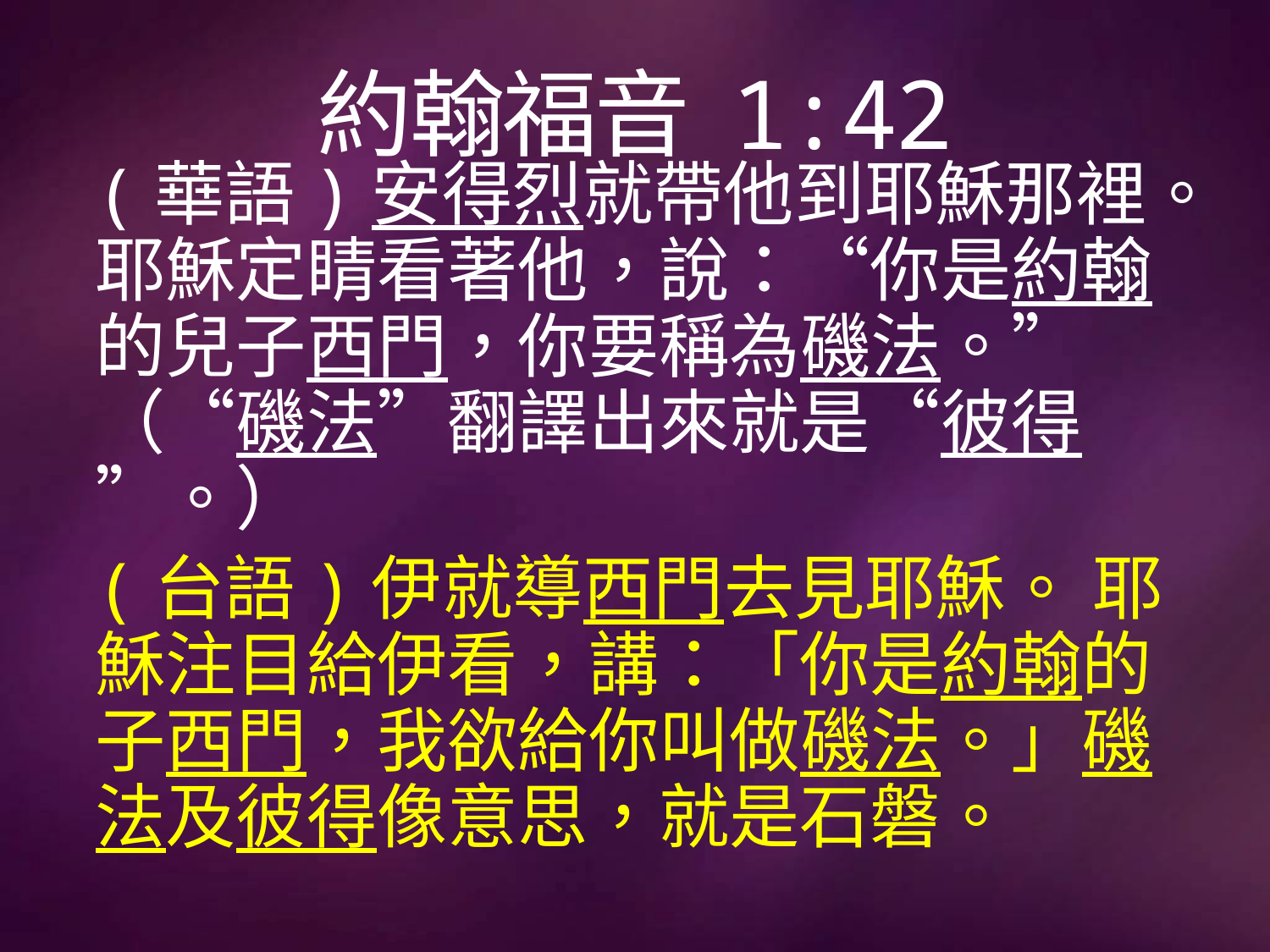

# 約翰福音 1:42
(華語)安得烈就帶他到耶穌那裡。耶穌定睛看著他，說：“你是約翰的兒子西門，你要稱為磯法。”（“磯法”翻譯出來就是“彼得”。）
(台語)伊就導西門去見耶穌。 耶穌注目給伊看，講：「你是約翰的子西門，我欲給你叫做磯法。」磯法及彼得像意思，就是石磐。